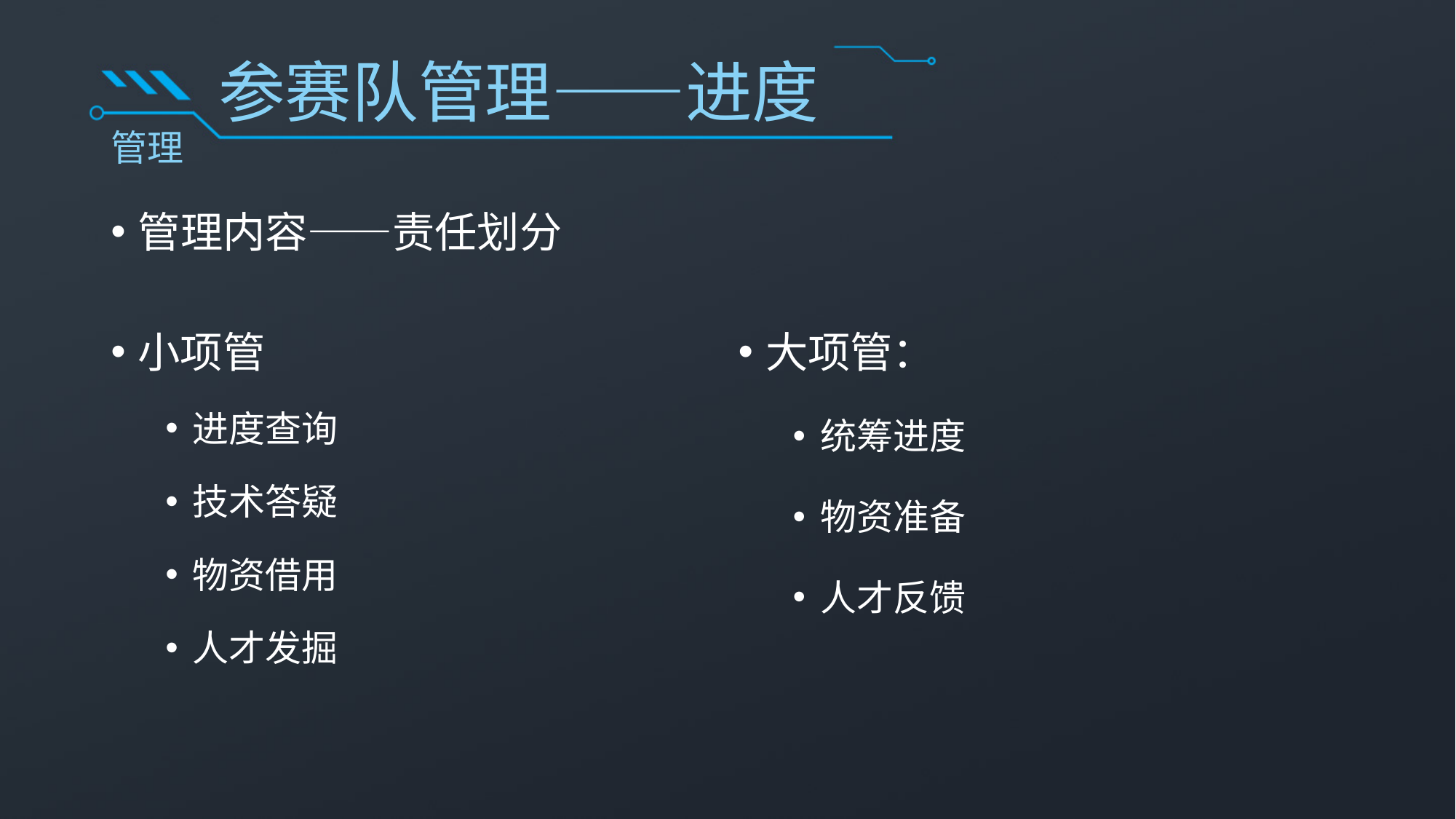

# 参赛队管理——进度
管理
管理内容——责任划分

小项管
进度查询
技术答疑
物资借用
人才发掘
大项管：
统筹进度
物资准备
人才反馈